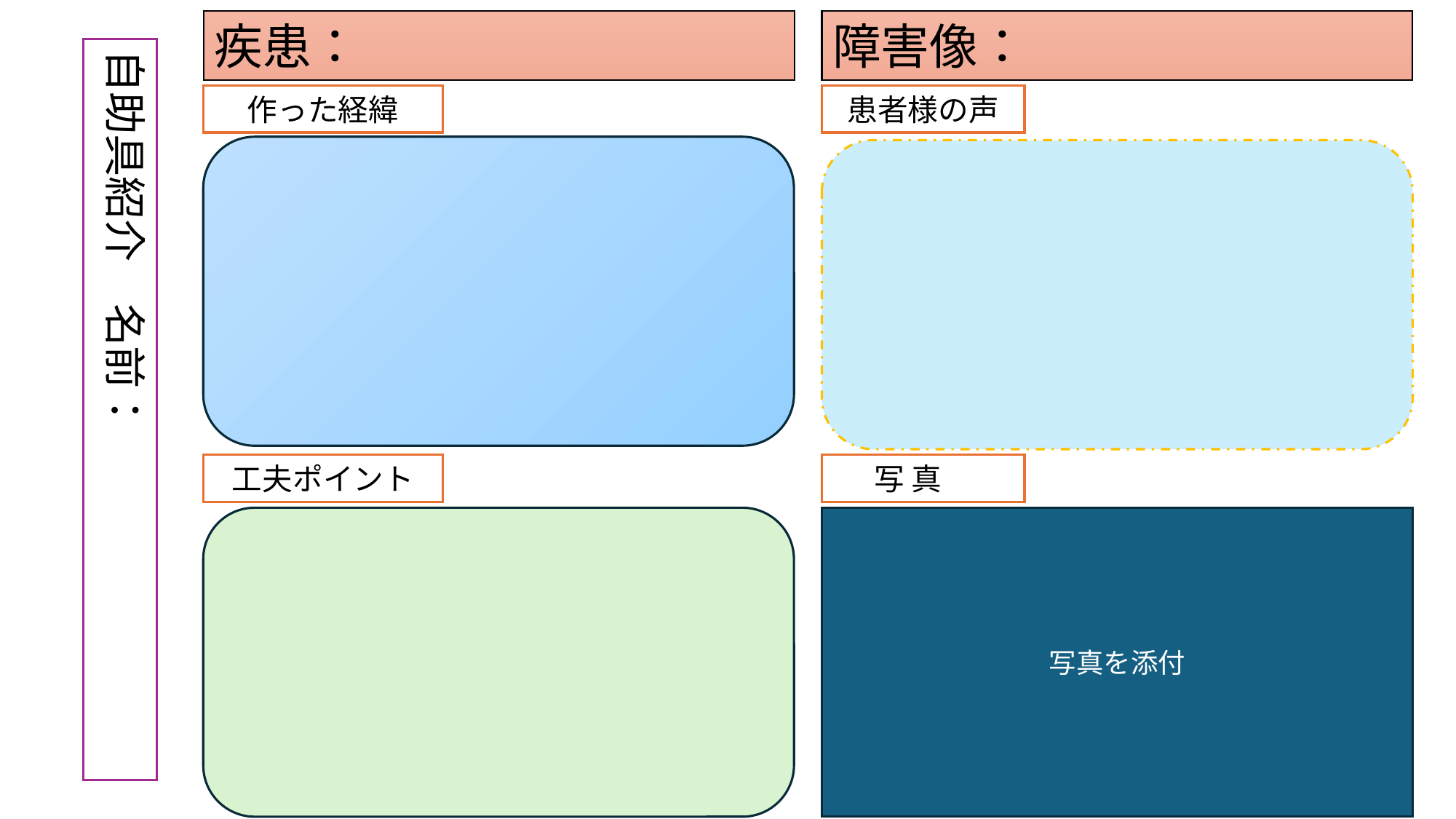

疾患：
障害像：
自助具紹介　名前：
作った経緯
患者様の声

工夫ポイント
写 真

写真を添付